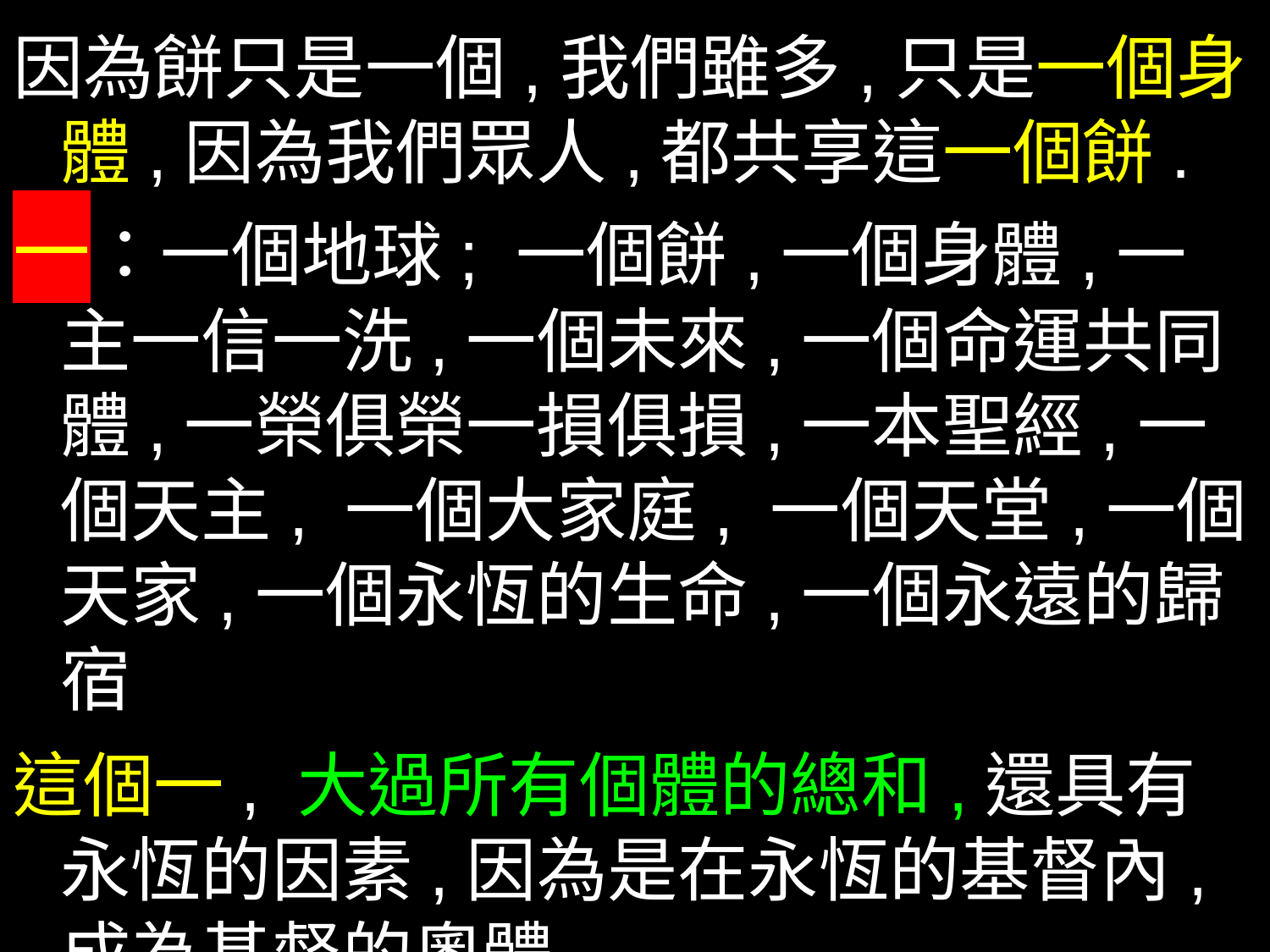

因為餅只是一個,我們雖多,只是一個身體,因為我們眾人,都共享這一個餅.
一：一個地球; 一個餅,一個身體,一主一信一洗,一個未來,一個命運共同體,一榮俱榮一損俱損,一本聖經,一個天主, 一個大家庭, 一個天堂,一個天家,一個永恆的生命,一個永遠的歸宿
這個一, 大過所有個體的總和,還具有永恆的因素,因為是在永恆的基督內,成為基督的奧體.